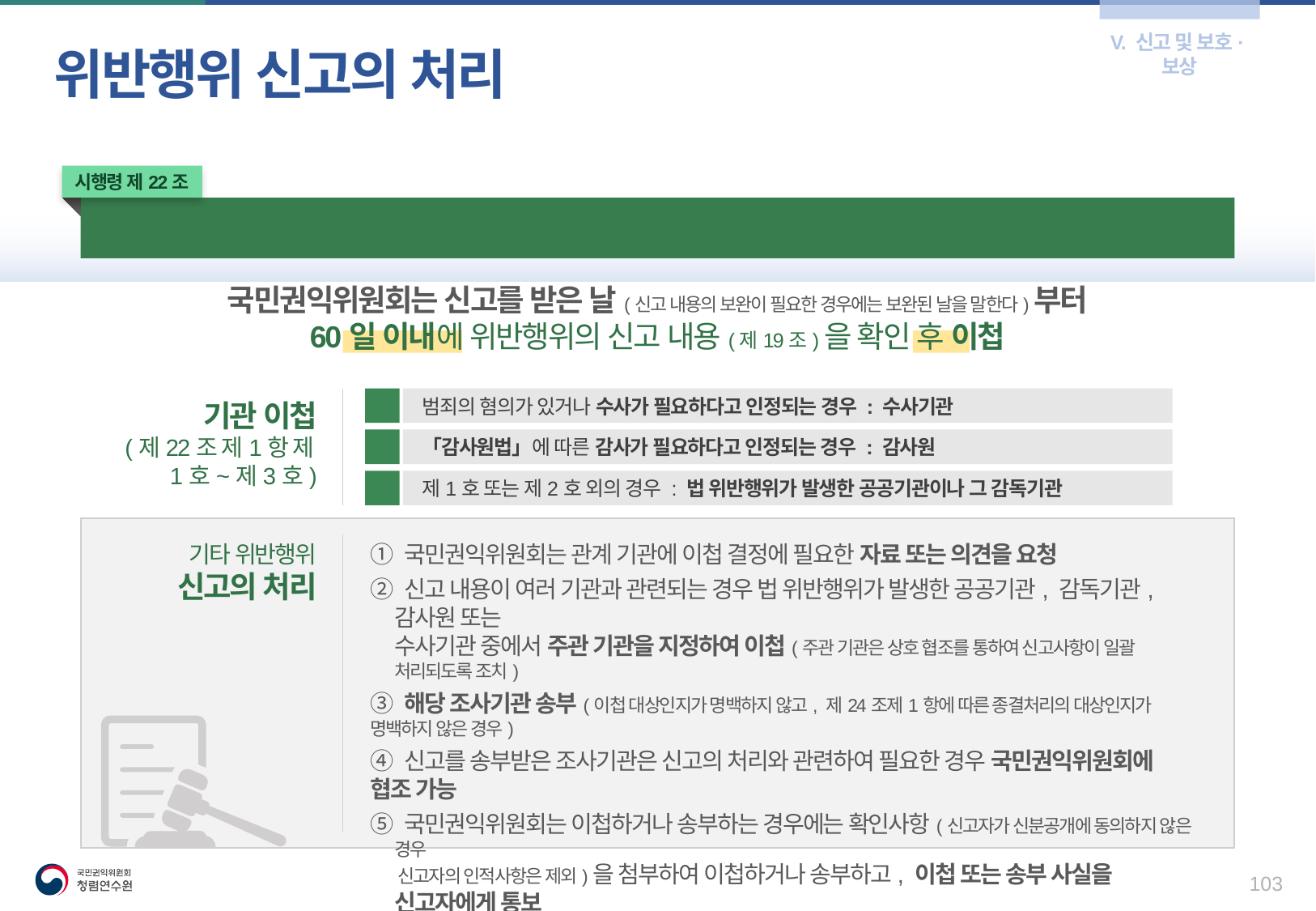

V. 신고 및 보호·보상

위반행위 신고의 처리
시행령 제22조

국민권익위원회의 위반행위 신고의 처리
국민권익위원회는 신고를 받은 날(신고 내용의 보완이 필요한 경우에는 보완된 날을 말한다)부터
60일 이내에 위반행위의 신고 내용(제19조)을 확인 후 이첩

1
범죄의 혐의가 있거나 수사가 필요하다고 인정되는 경우 : 수사기관
2
「감사원법」에 따른 감사가 필요하다고 인정되는 경우 : 감사원
3
제1호 또는 제2호 외의 경우 : 법 위반행위가 발생한 공공기관이나 그 감독기관
기관 이첩
(제22조 제1항 제1호~제3호)

기타 위반행위
신고의 처리
① 국민권익위원회는 관계 기관에 이첩 결정에 필요한 자료 또는 의견을 요청
② 신고 내용이 여러 기관과 관련되는 경우 법 위반행위가 발생한 공공기관, 감독기관, 감사원 또는
수사기관 중에서 주관 기관을 지정하여 이첩(주관 기관은 상호 협조를 통하여 신고사항이 일괄 처리되도록 조치)
③ 해당 조사기관 송부(이첩 대상인지가 명백하지 않고, 제24조제1항에 따른 종결처리의 대상인지가 명백하지 않은 경우)
④ 신고를 송부받은 조사기관은 신고의 처리와 관련하여 필요한 경우 국민권익위원회에 협조 가능
⑤ 국민권익위원회는 이첩하거나 송부하는 경우에는 확인사항(신고자가 신분공개에 동의하지 않은 경우
 신고자의 인적사항은 제외)을 첨부하여 이첩하거나 송부하고, 이첩 또는 송부 사실을 신고자에게 통보
⑥ 국민권익위원회는 조사기관으로부터 조사등 결과를 통보받은 경우 지체 없이 신분공개에
동의하지 않은 신고자에게 조사등 결과를 서면으로 통보

103